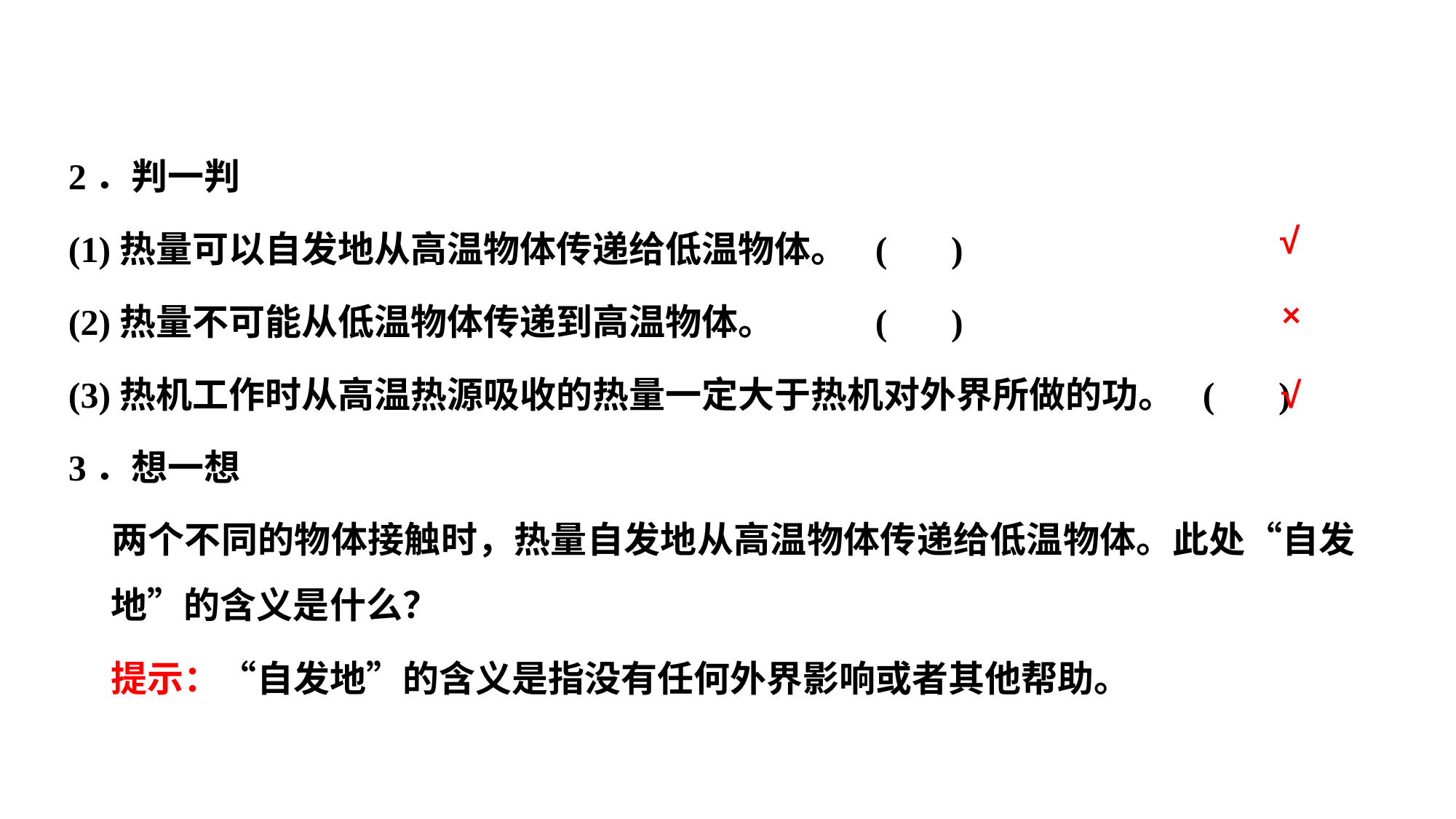

2．判一判
(1)热量可以自发地从高温物体传递给低温物体。	(       )
(2)热量不可能从低温物体传递到高温物体。	(       )
(3)热机工作时从高温热源吸收的热量一定大于热机对外界所做的功。	(       )
3．想一想
	两个不同的物体接触时，热量自发地从高温物体传递给低温物体。此处“自发地”的含义是什么？
	提示：“自发地”的含义是指没有任何外界影响或者其他帮助。

√
×
√